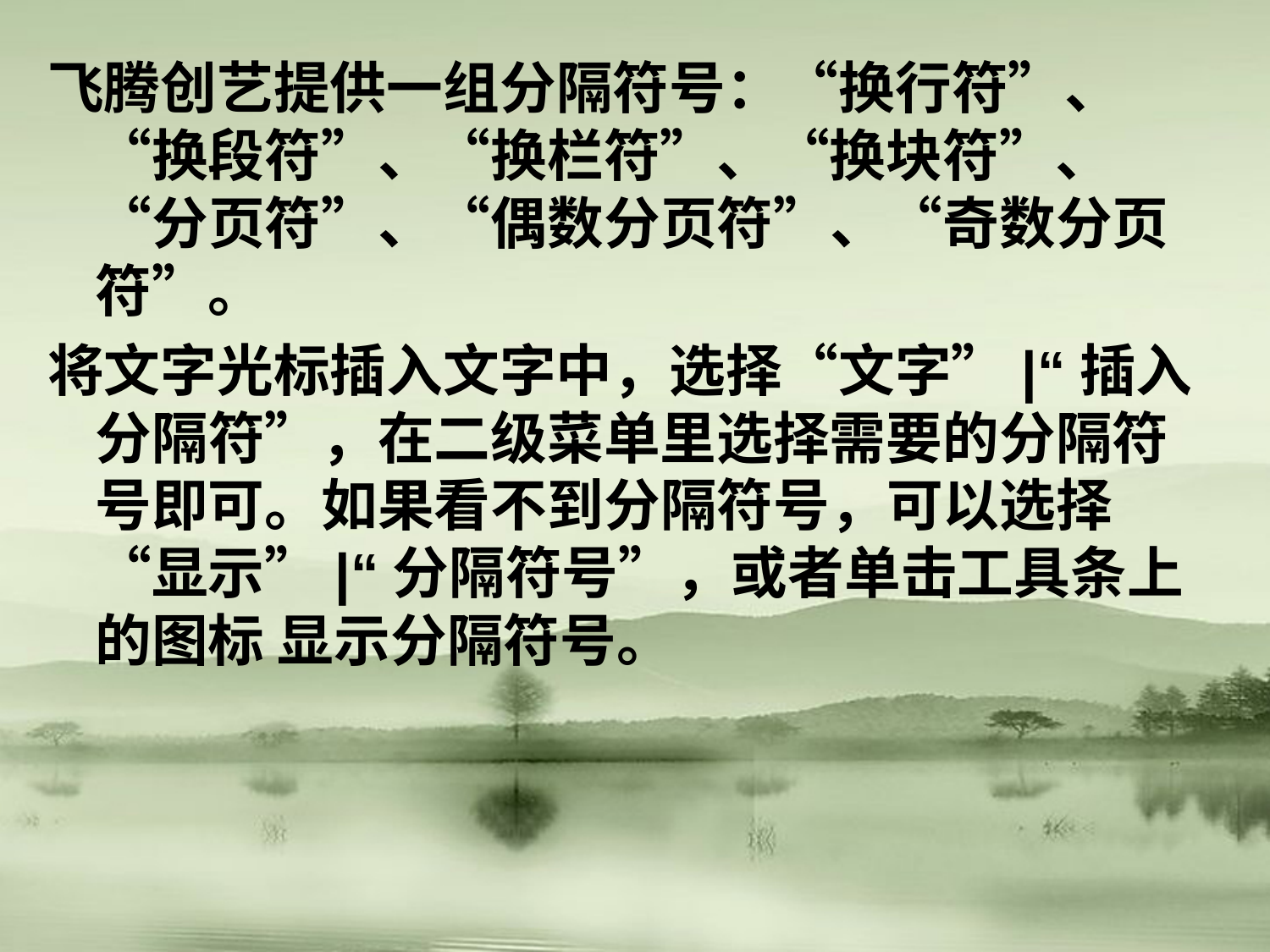

飞腾创艺提供一组分隔符号：“换行符”、“换段符”、“换栏符”、“换块符”、“分页符”、“偶数分页符”、“奇数分页符”。
将文字光标插入文字中，选择“文字”|“插入分隔符”，在二级菜单里选择需要的分隔符号即可。如果看不到分隔符号，可以选择“显示”|“分隔符号”，或者单击工具条上的图标 显示分隔符号。